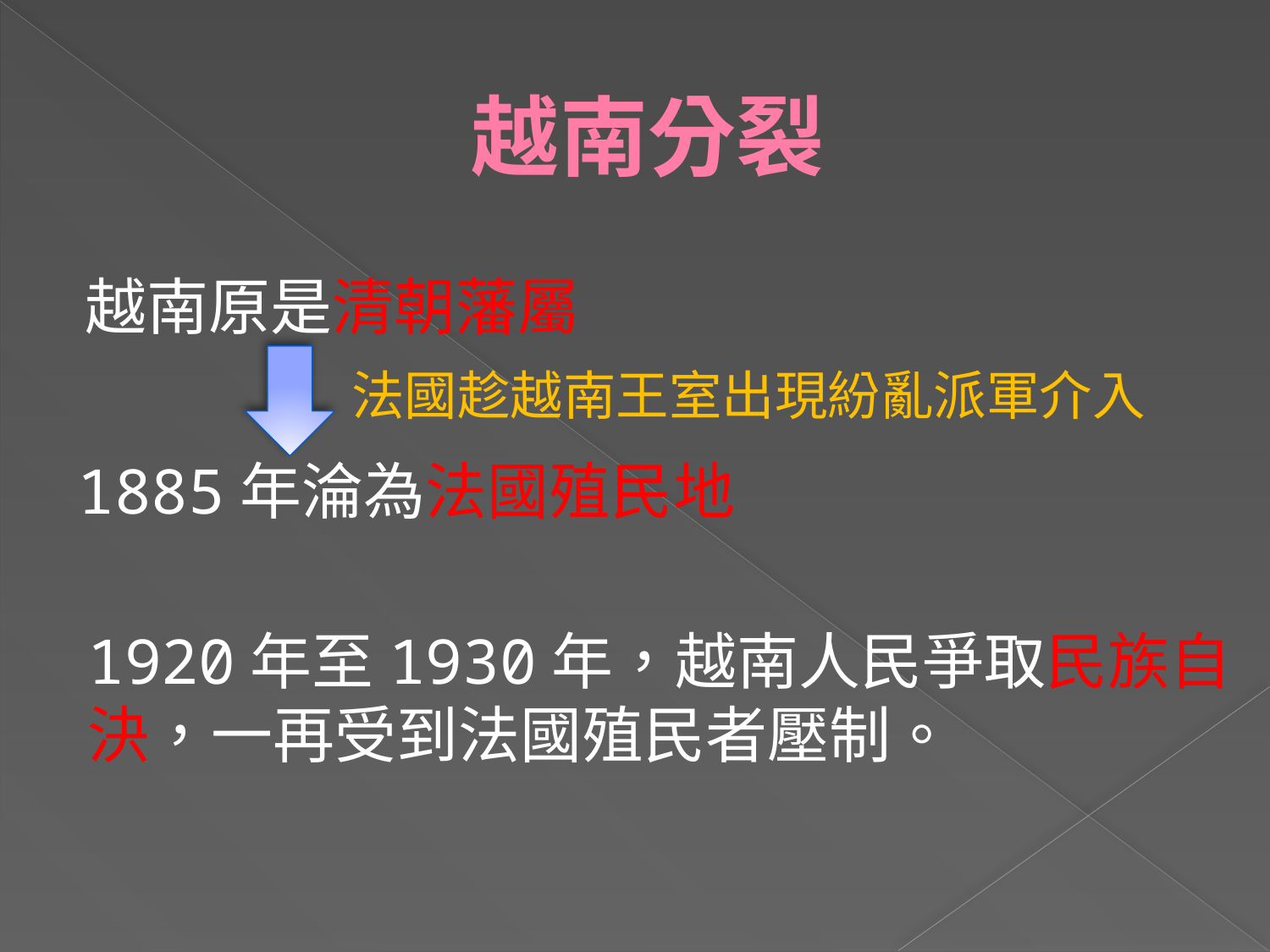

# 越南分裂
越南原是清朝藩屬

法國趁越南王室出現紛亂派軍介入
1885年淪為法國殖民地
1920年至1930年，越南人民爭取民族自決，一再受到法國殖民者壓制。